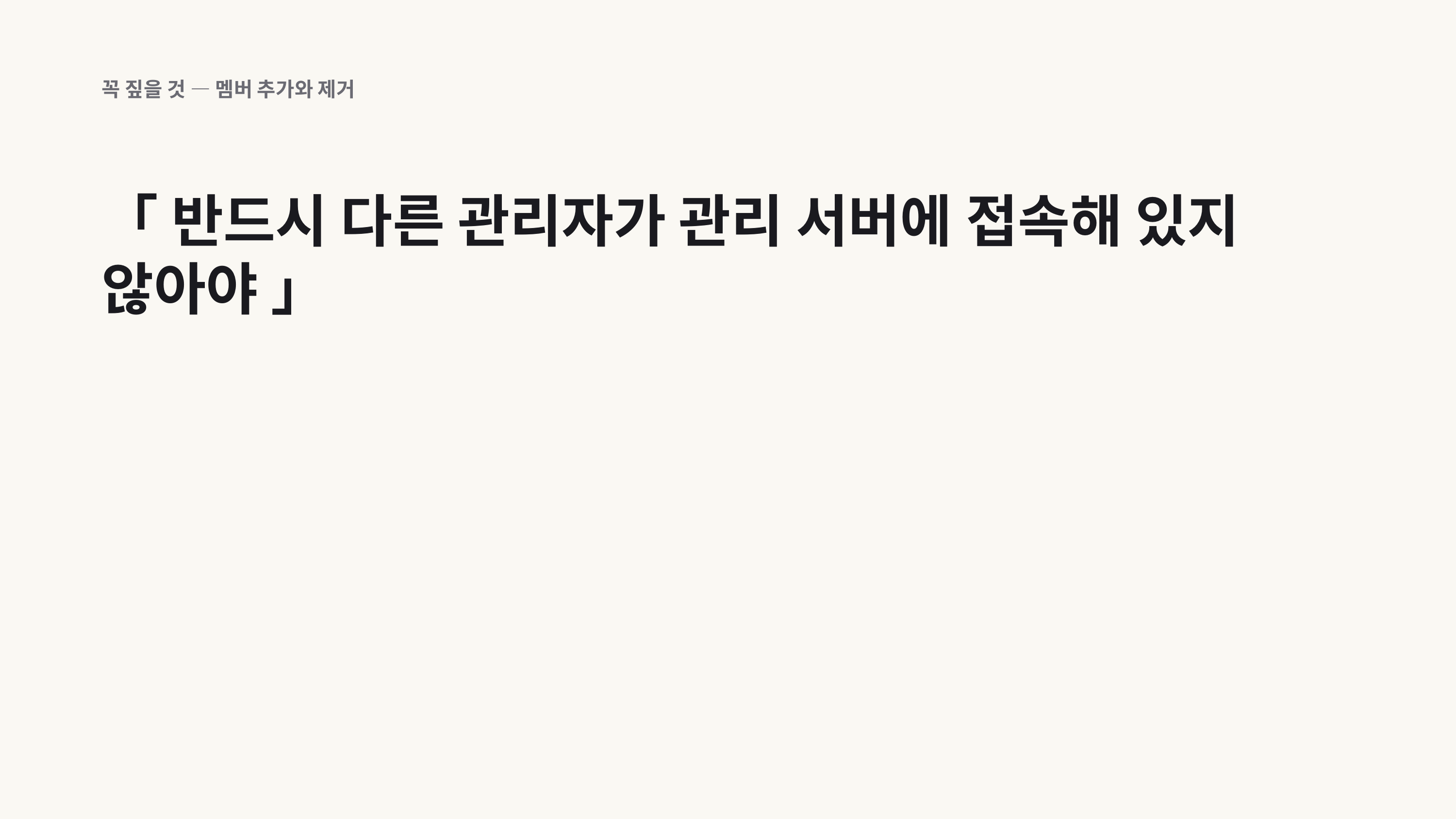

꼭 짚을 것 — 멤버 추가와 제거
「 반드시 다른 관리자가 관리 서버에 접속해 있지 않아야 」